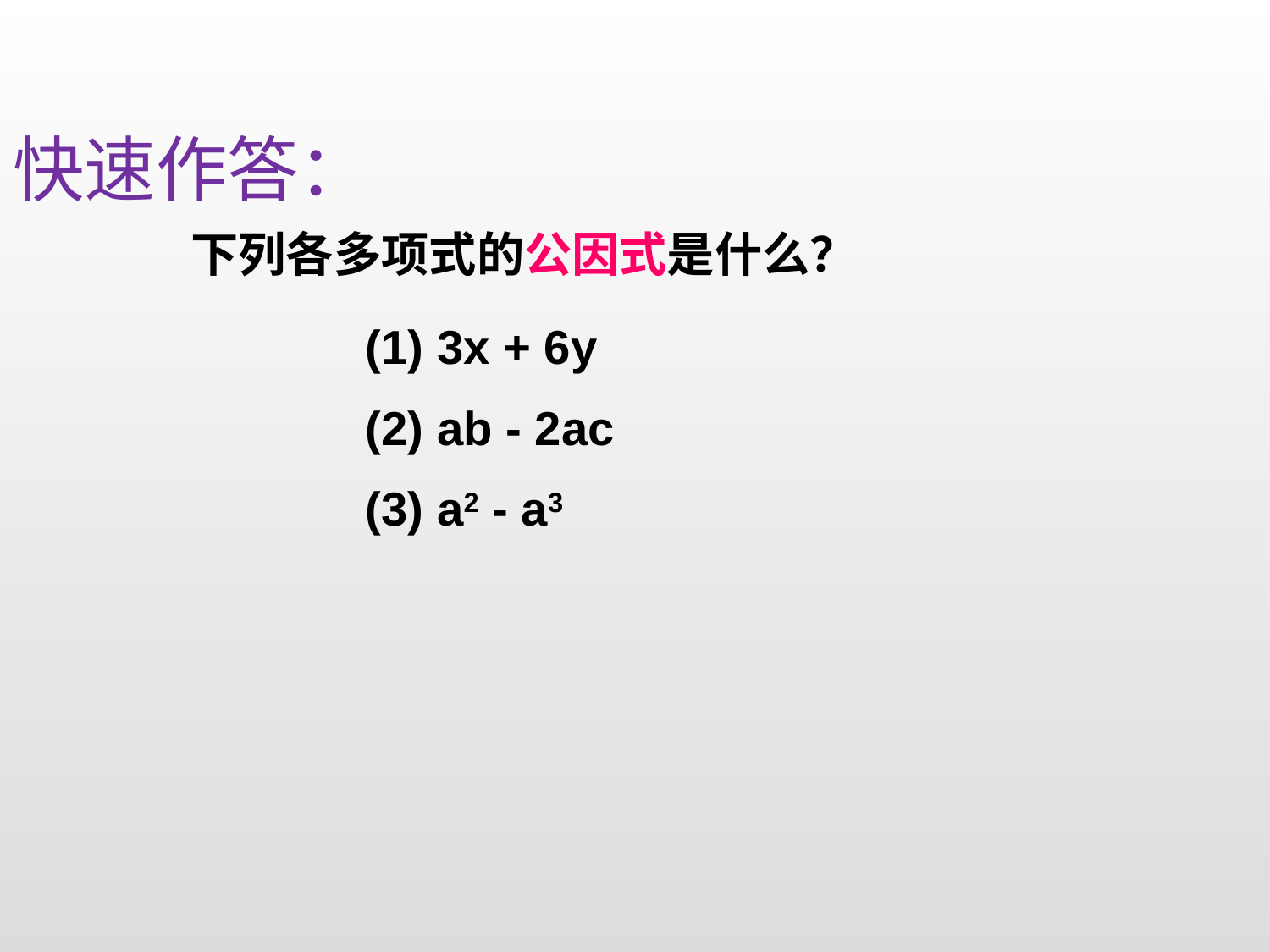

快速作答：
下列各多项式的公因式是什么？
(1) 3x + 6y
(2) ab - 2ac
(3) a2 - a3